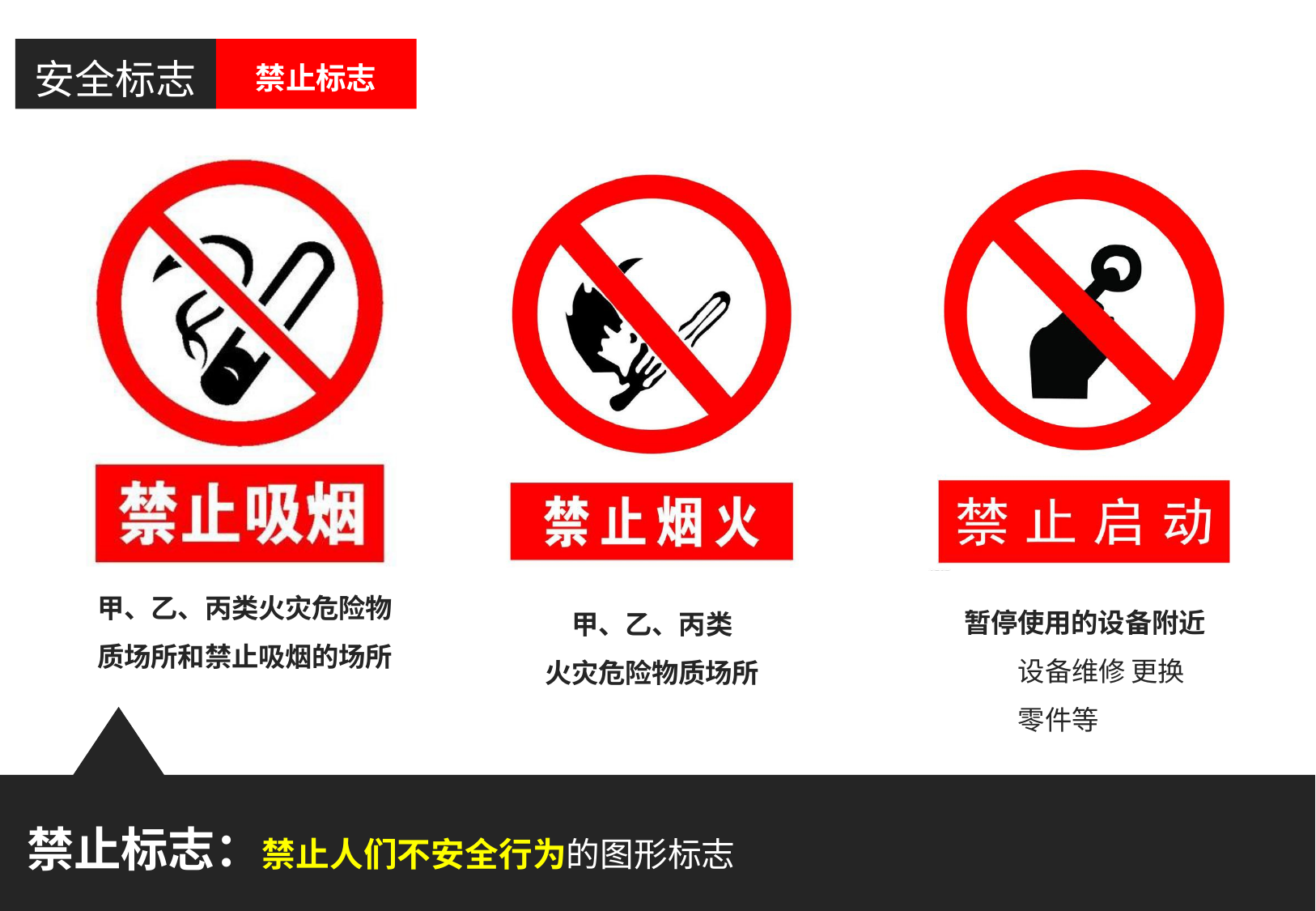

# 安全标志
禁止标志

暂停使用的设备附近 设备维修 更换零件等
甲、乙、丙类火灾危险物
质场所和禁止吸烟的场所
甲、乙、丙类 火灾危险物质场所

禁止标志：禁止人们不安全行为的图形标志